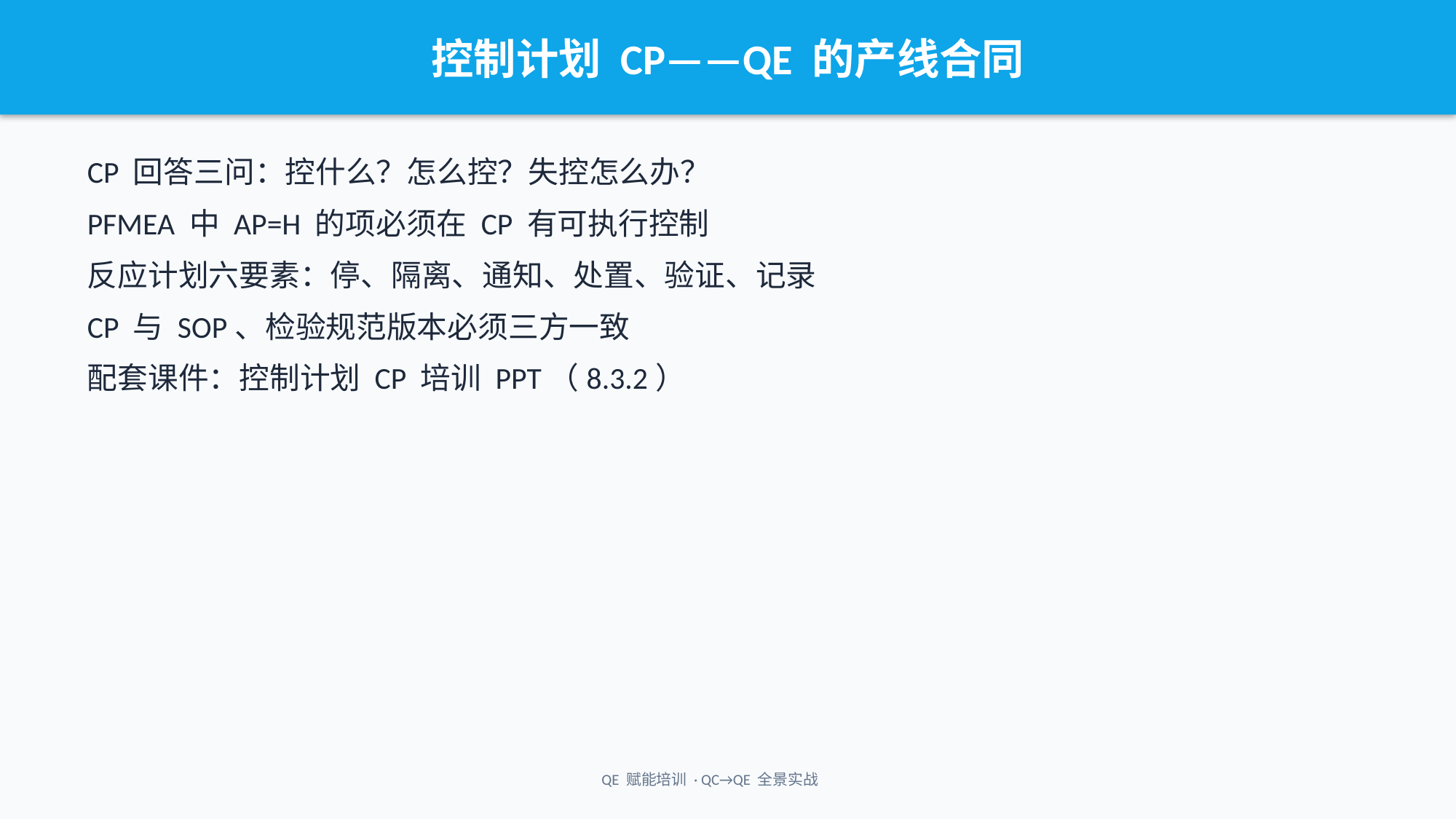

控制计划 CP——QE 的产线合同
CP 回答三问：控什么？怎么控？失控怎么办？
PFMEA 中 AP=H 的项必须在 CP 有可执行控制
反应计划六要素：停、隔离、通知、处置、验证、记录
CP 与 SOP、检验规范版本必须三方一致
配套课件：控制计划 CP 培训 PPT（8.3.2）
QE 赋能培训 · QC→QE 全景实战